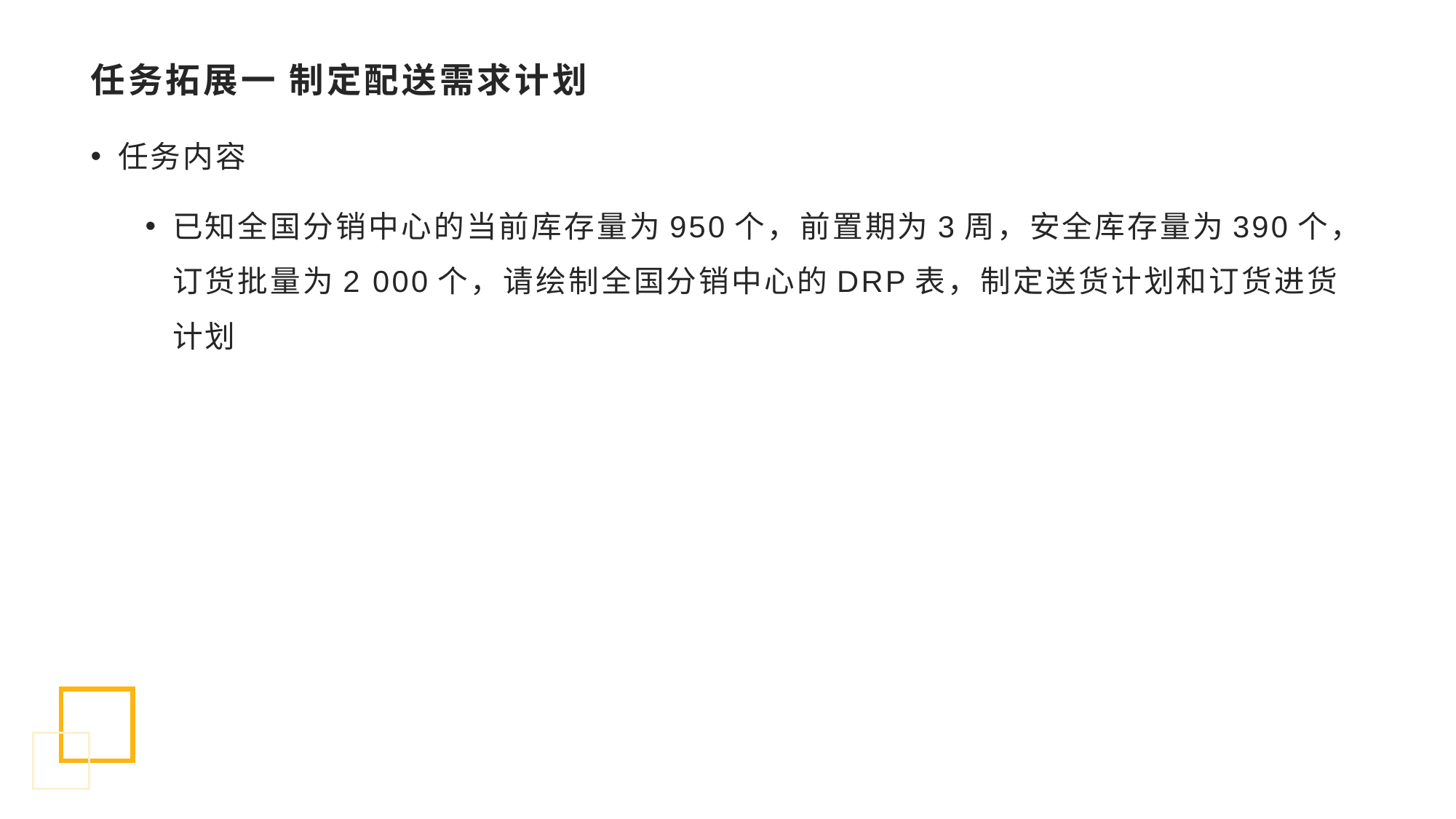

# 任务拓展一 制定配送需求计划
任务内容
已知全国分销中心的当前库存量为950个，前置期为3周，安全库存量为390个，订货批量为2 000个，请绘制全国分销中心的DRP表，制定送货计划和订货进货计划